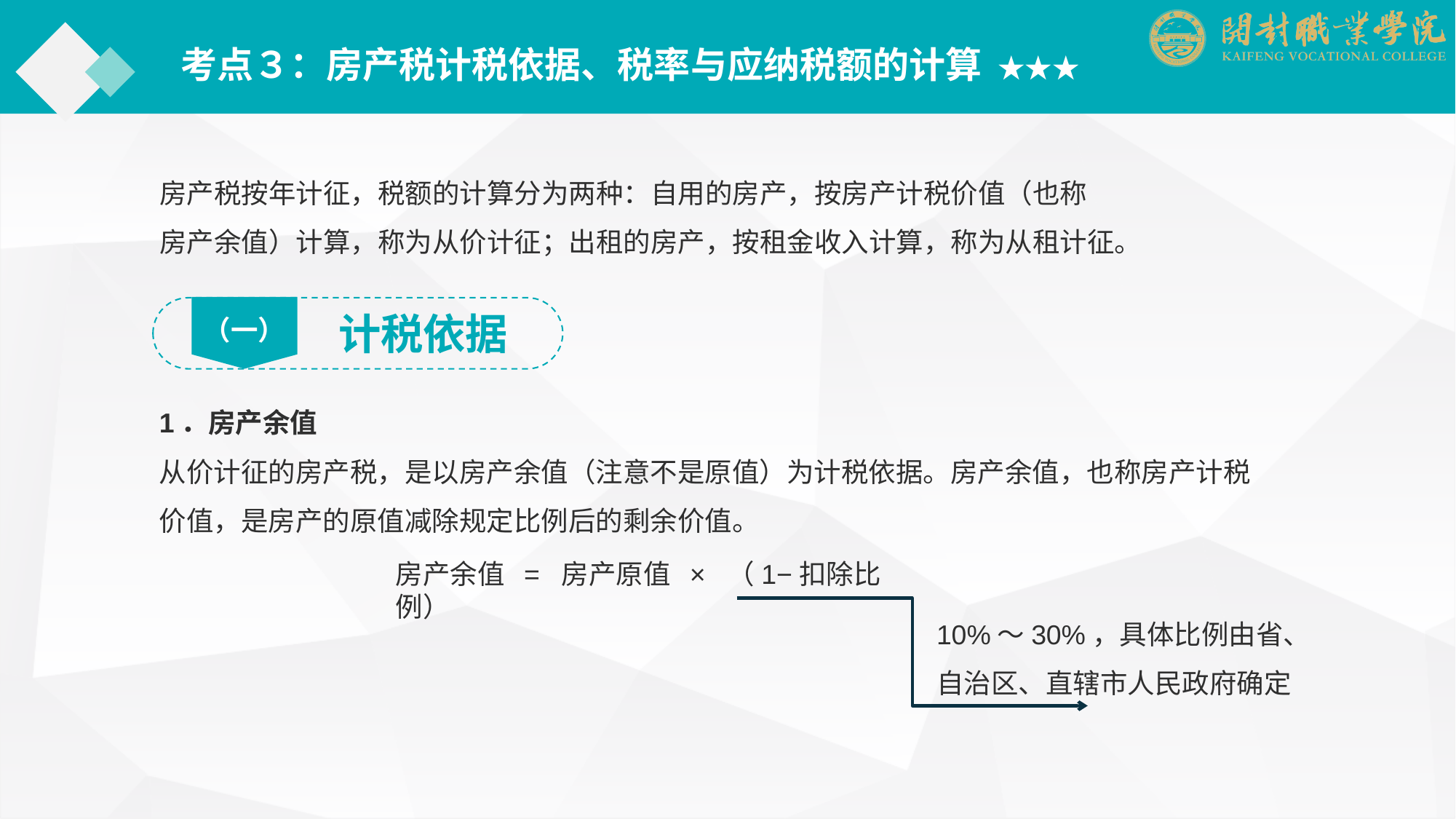

考点３：房产税计税依据、税率与应纳税额的计算  ★★★
房产税按年计征，税额的计算分为两种：自用的房产，按房产计税价值（也称
房产余值）计算，称为从价计征；出租的房产，按租金收入计算，称为从租计征。
（一）

计税依据
1．房产余值
从价计征的房产税，是以房产余值（注意不是原值）为计税依据。房产余值，也称房产计税价值，是房产的原值减除规定比例后的剩余价值。
房产余值  =  房产原值  ×  （1−扣除比例）
10%～30%，具体比例由省、自治区、直辖市人民政府确定